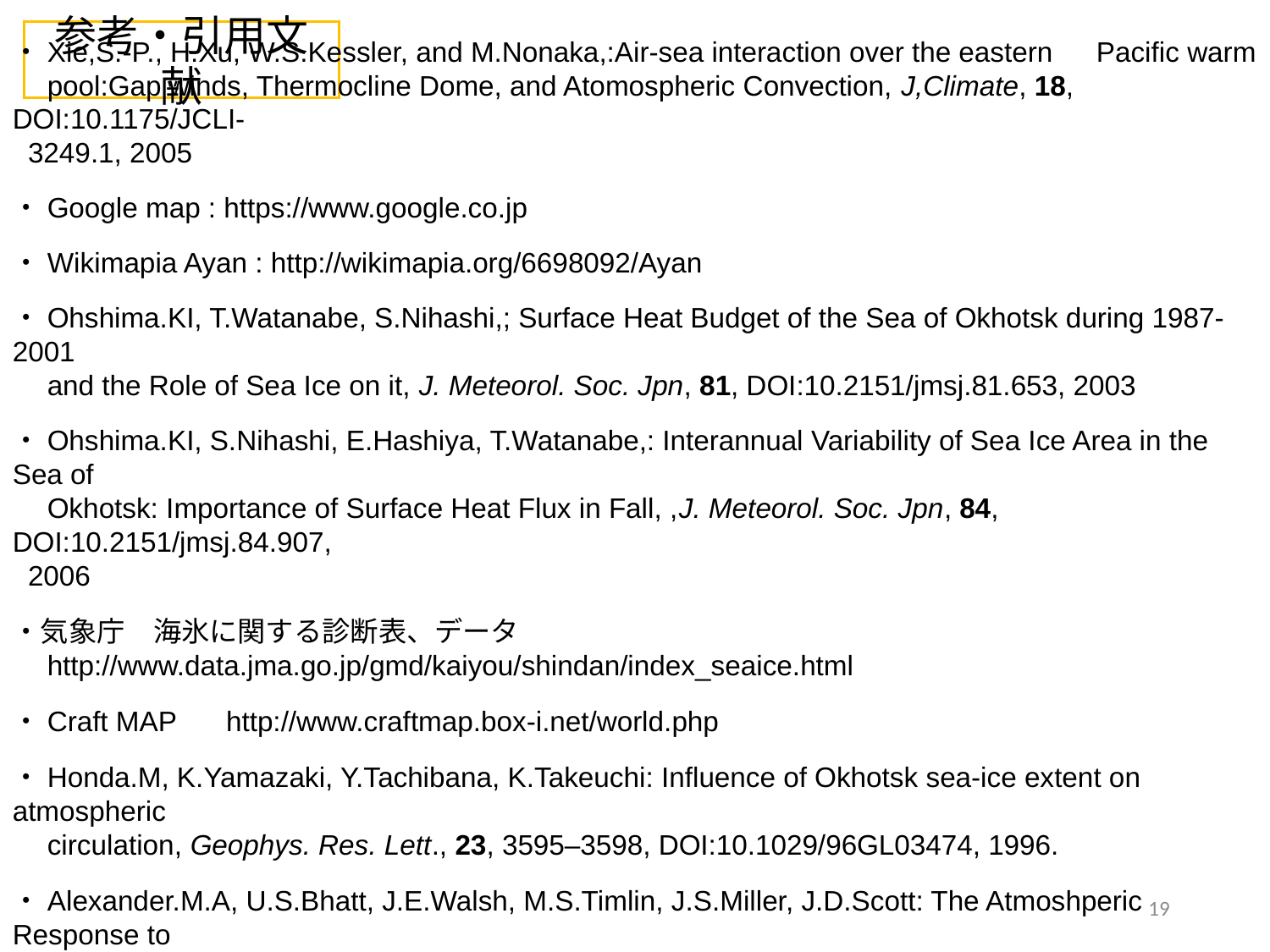

参考・引用文献
・Xie,S.-P., H.Xu, W.S.Kessler, and M.Nonaka,:Air-sea interaction over the eastern　Pacific warm
　pool:Gap winds, Thermocline Dome, and Atomospheric Convection, J,Climate, 18, DOI:10.1175/JCLI-
  3249.1, 2005

・Google map : https://www.google.co.jp

・Wikimapia Ayan : http://wikimapia.org/6698092/Ayan

・Ohshima.KI, T.Watanabe, S.Nihashi,; Surface Heat Budget of the Sea of Okhotsk during 1987-2001
　and the Role of Sea Ice on it, J. Meteorol. Soc. Jpn, 81, DOI:10.2151/jmsj.81.653, 2003

・Ohshima.KI, S.Nihashi, E.Hashiya, T.Watanabe,: Interannual Variability of Sea Ice Area in the Sea of
　Okhotsk: Importance of Surface Heat Flux in Fall, ,J. Meteorol. Soc. Jpn, 84, DOI:10.2151/jmsj.84.907,
  2006

・気象庁　海氷に関する診断表、データ
　http://www.data.jma.go.jp/gmd/kaiyou/shindan/index_seaice.html

・Craft MAP 　http://www.craftmap.box-i.net/world.php

・Honda.M, K.Yamazaki, Y.Tachibana, K.Takeuchi: Influence of Okhotsk sea-ice extent on atmospheric
　circulation, Geophys. Res. Lett., 23, 3595–3598, DOI:10.1029/96GL03474, 1996.

・Alexander.M.A, U.S.Bhatt, J.E.Walsh, M.S.Timlin, J.S.Miller, J.D.Scott: The Atmoshperic Response to
　Realistic Arctic Sea Ice Anomalies in an AGCM during Winter, J.Climate, 17, 890–905, DOI:
　10.1175/1520-0442(2004)017<0890:TARTRA>2.0.CO;2, 2004.
19